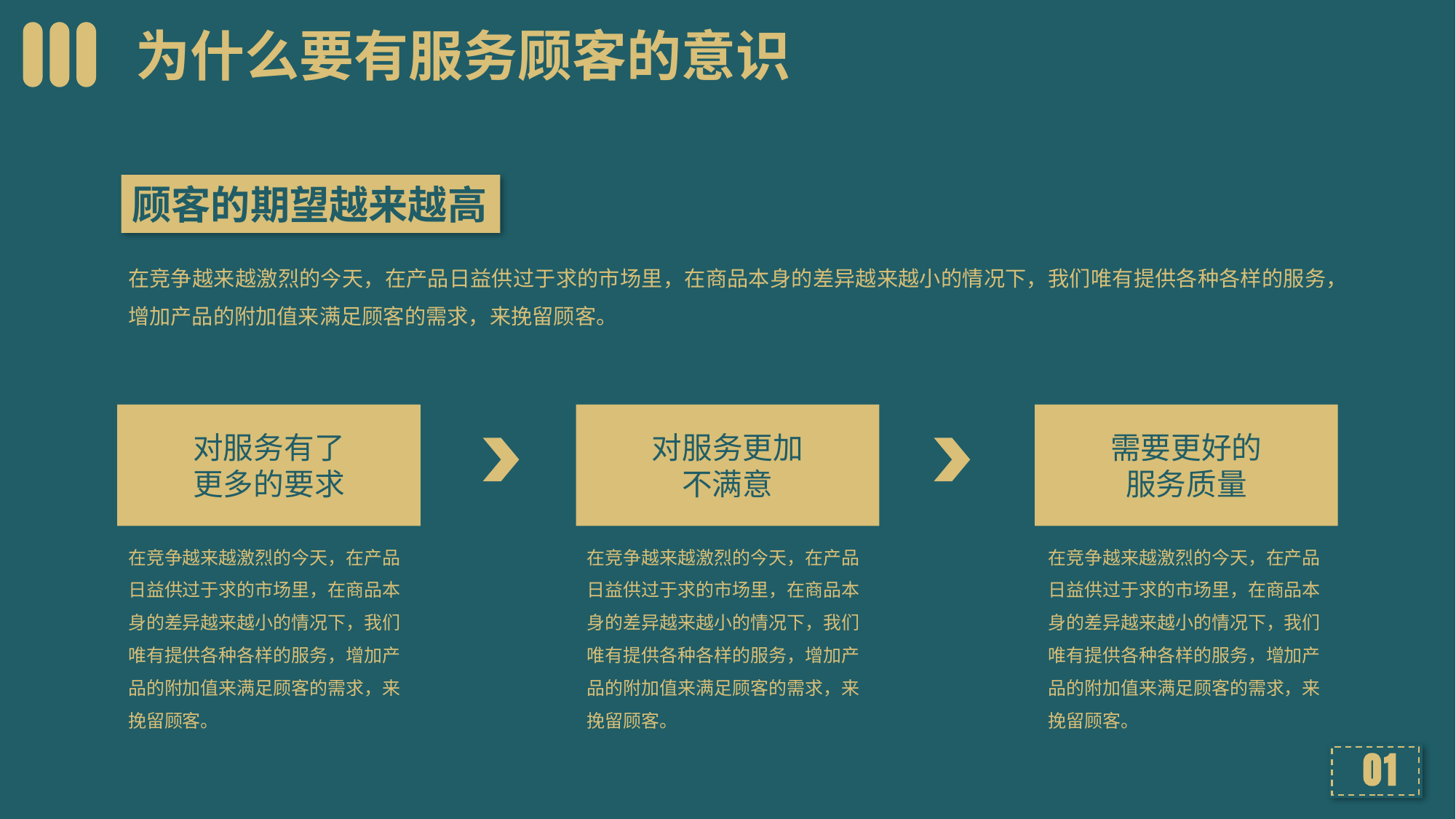

为什么要有服务顾客的意识
顾客的期望越来越高
在竞争越来越激烈的今天，在产品日益供过于求的市场里，在商品本身的差异越来越小的情况下，我们唯有提供各种各样的服务，增加产品的附加值来满足顾客的需求，来挽留顾客。
对服务有了
更多的要求
对服务更加
不满意
需要更好的
服务质量

在竞争越来越激烈的今天，在产品日益供过于求的市场里，在商品本身的差异越来越小的情况下，我们唯有提供各种各样的服务，增加产品的附加值来满足顾客的需求，来挽留顾客。
在竞争越来越激烈的今天，在产品日益供过于求的市场里，在商品本身的差异越来越小的情况下，我们唯有提供各种各样的服务，增加产品的附加值来满足顾客的需求，来挽留顾客。
在竞争越来越激烈的今天，在产品日益供过于求的市场里，在商品本身的差异越来越小的情况下，我们唯有提供各种各样的服务，增加产品的附加值来满足顾客的需求，来挽留顾客。
01